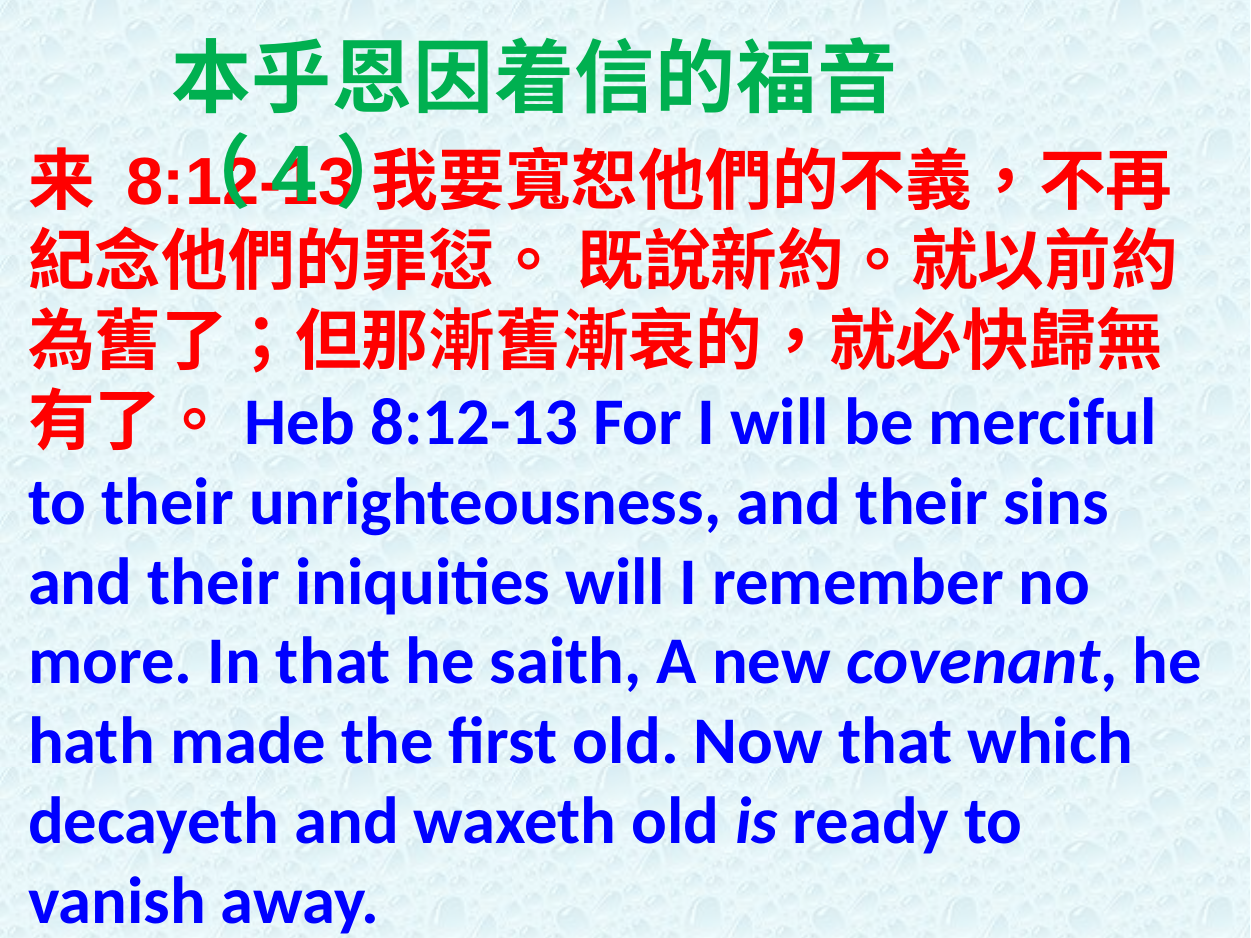

本乎恩因着信的福音（4）
来 8:12-13我要寬恕他們的不義，不再紀念他們的罪愆。 既說新約。就以前約為舊了；但那漸舊漸衰的，就必快歸無有了。Heb 8:12-13 For I will be merciful to their unrighteousness, and their sins and their iniquities will I remember no more. In that he saith, A new covenant, he hath made the first old. Now that which decayeth and waxeth old is ready to vanish away.